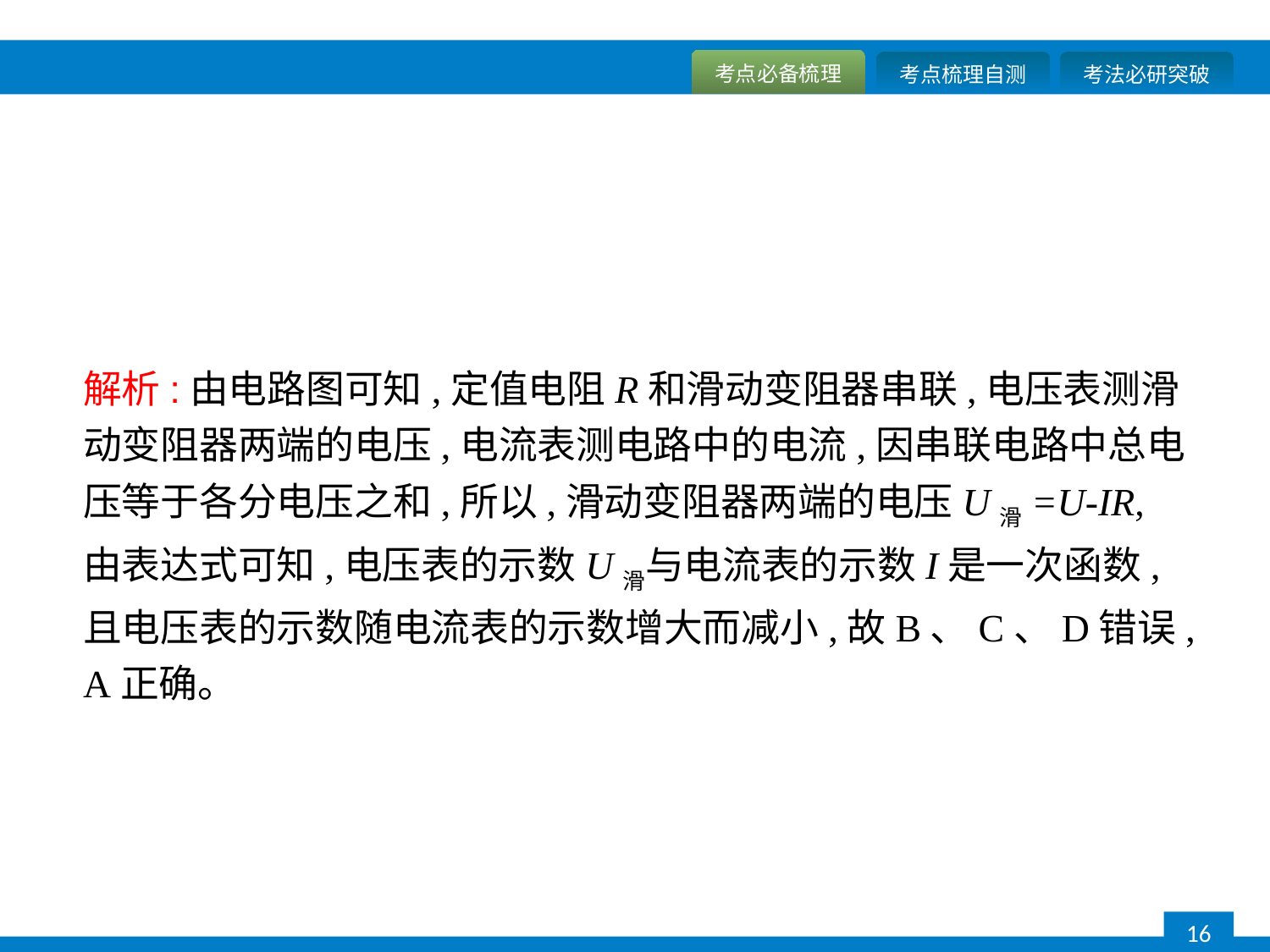

解析:由电路图可知,定值电阻R和滑动变阻器串联,电压表测滑动变阻器两端的电压,电流表测电路中的电流,因串联电路中总电压等于各分电压之和,所以,滑动变阻器两端的电压U滑=U-IR,由表达式可知,电压表的示数U滑与电流表的示数I是一次函数,且电压表的示数随电流表的示数增大而减小,故B、C、D错误,A正确。